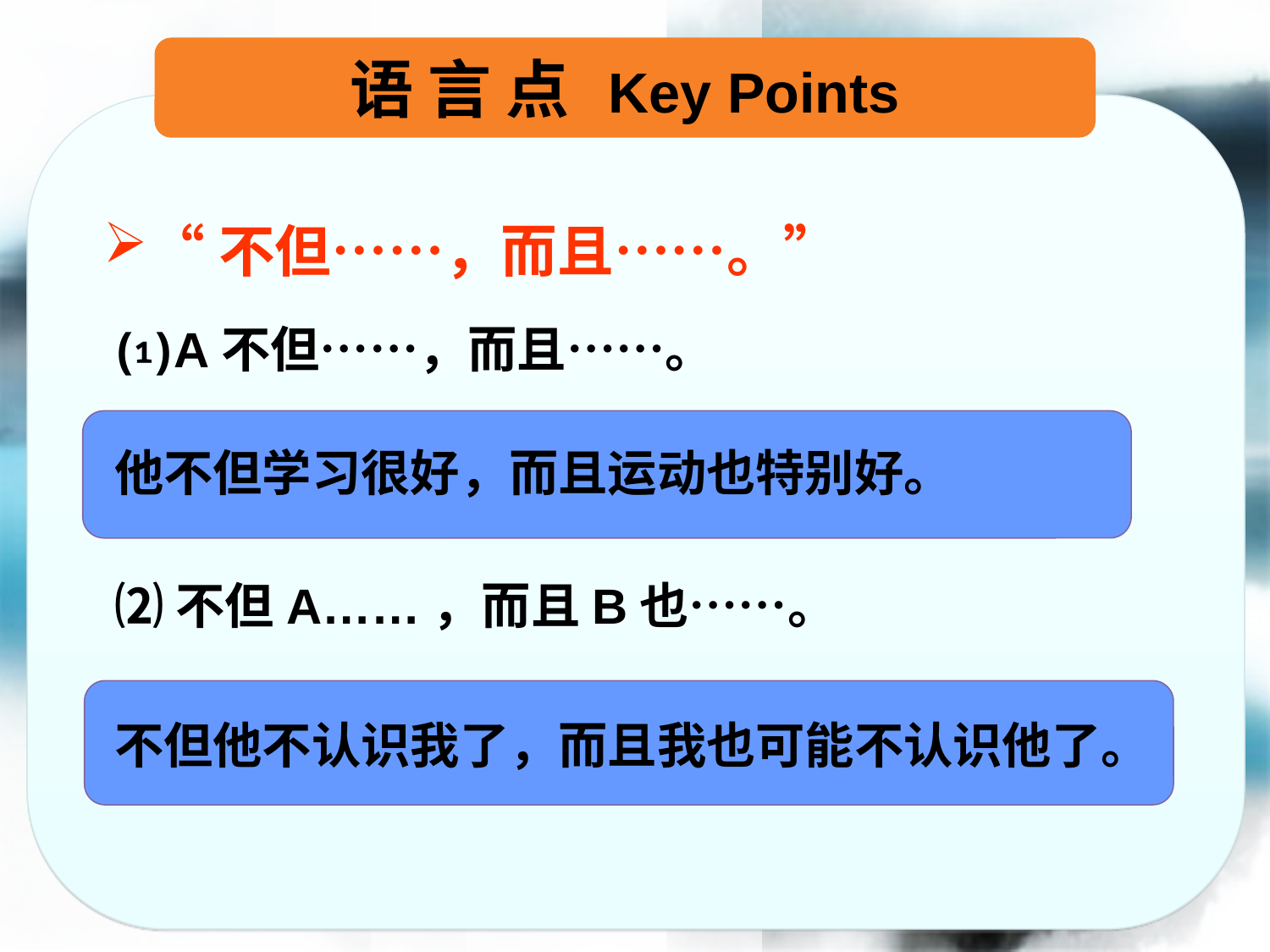

语 言 点  Key Points

“不但……，而且……。”
⑴A不但……，而且……。

他不但学习很好，而且运动也特别好。

⑵不但A……，而且B也……。

不但他不认识我了，而且我也可能不认识他了。